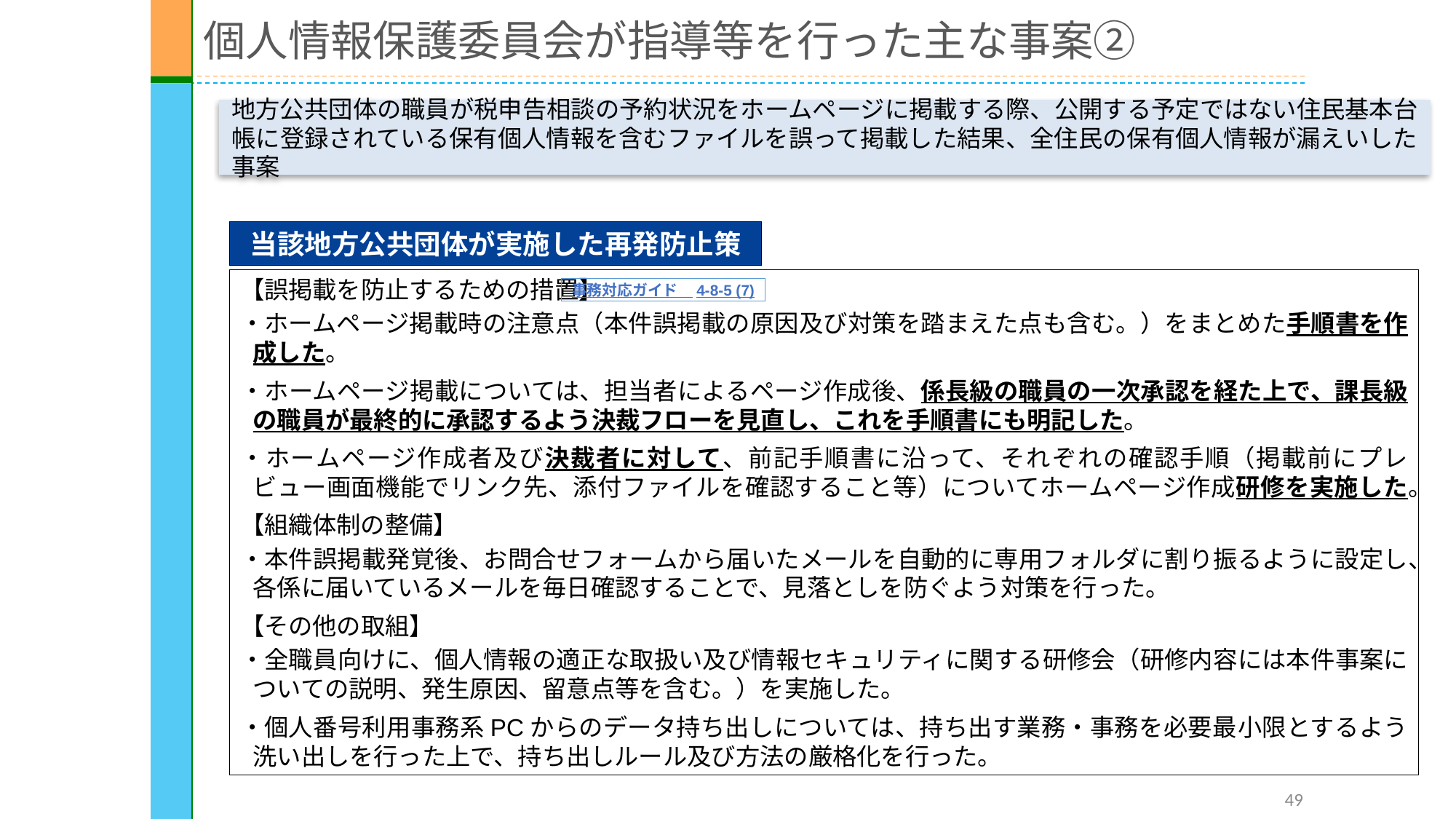

# 個人情報保護委員会が指導等を行った主な事案②

地方公共団体の職員が税申告相談の予約状況をホームページに掲載する際、公開する予定ではない住民基本台帳に登録されている保有個人情報を含むファイルを誤って掲載した結果、全住民の保有個人情報が漏えいした事案
当該地方公共団体が実施した再発防止策
【誤掲載を防止するための措置】
・ホームページ掲載時の注意点（本件誤掲載の原因及び対策を踏まえた点も含む。）をまとめた手順書を作成した。
・ホームページ掲載については、担当者によるページ作成後、係長級の職員の一次承認を経た上で、課長級の職員が最終的に承認するよう決裁フローを見直し、これを手順書にも明記した。
・ホームページ作成者及び決裁者に対して、前記手順書に沿って、それぞれの確認手順（掲載前にプレビュー画面機能でリンク先、添付ファイルを確認すること等）についてホームページ作成研修を実施した。
【組織体制の整備】
・本件誤掲載発覚後、お問合せフォームから届いたメールを自動的に専用フォルダに割り振るように設定し、各係に届いているメールを毎日確認することで、見落としを防ぐよう対策を行った。
【その他の取組】
・全職員向けに、個人情報の適正な取扱い及び情報セキュリティに関する研修会（研修内容には本件事案についての説明、発生原因、留意点等を含む。）を実施した。
・個人番号利用事務系PCからのデータ持ち出しについては、持ち出す業務・事務を必要最小限とするよう洗い出しを行った上で、持ち出しルール及び方法の厳格化を行った。
事務対応ガイド　4-8-5 (7)
49